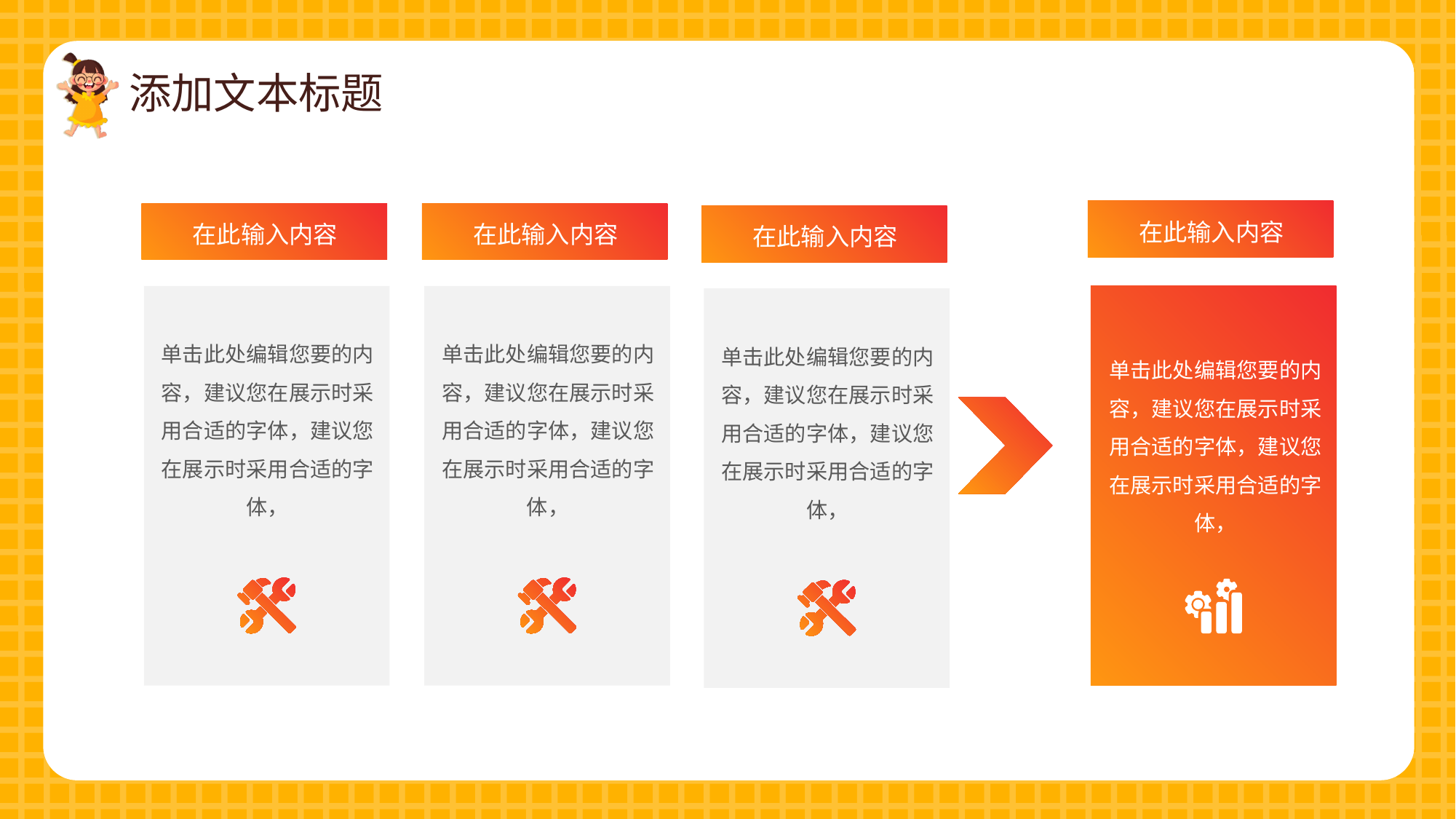

在此输入内容

单击此处编辑您要的内容，建议您在展示时采用合适的字体，建议您在展示时采用合适的字体，

在此输入内容

单击此处编辑您要的内容，建议您在展示时采用合适的字体，建议您在展示时采用合适的字体，

在此输入内容

单击此处编辑您要的内容，建议您在展示时采用合适的字体，建议您在展示时采用合适的字体，

在此输入内容

单击此处编辑您要的内容，建议您在展示时采用合适的字体，建议您在展示时采用合适的字体，